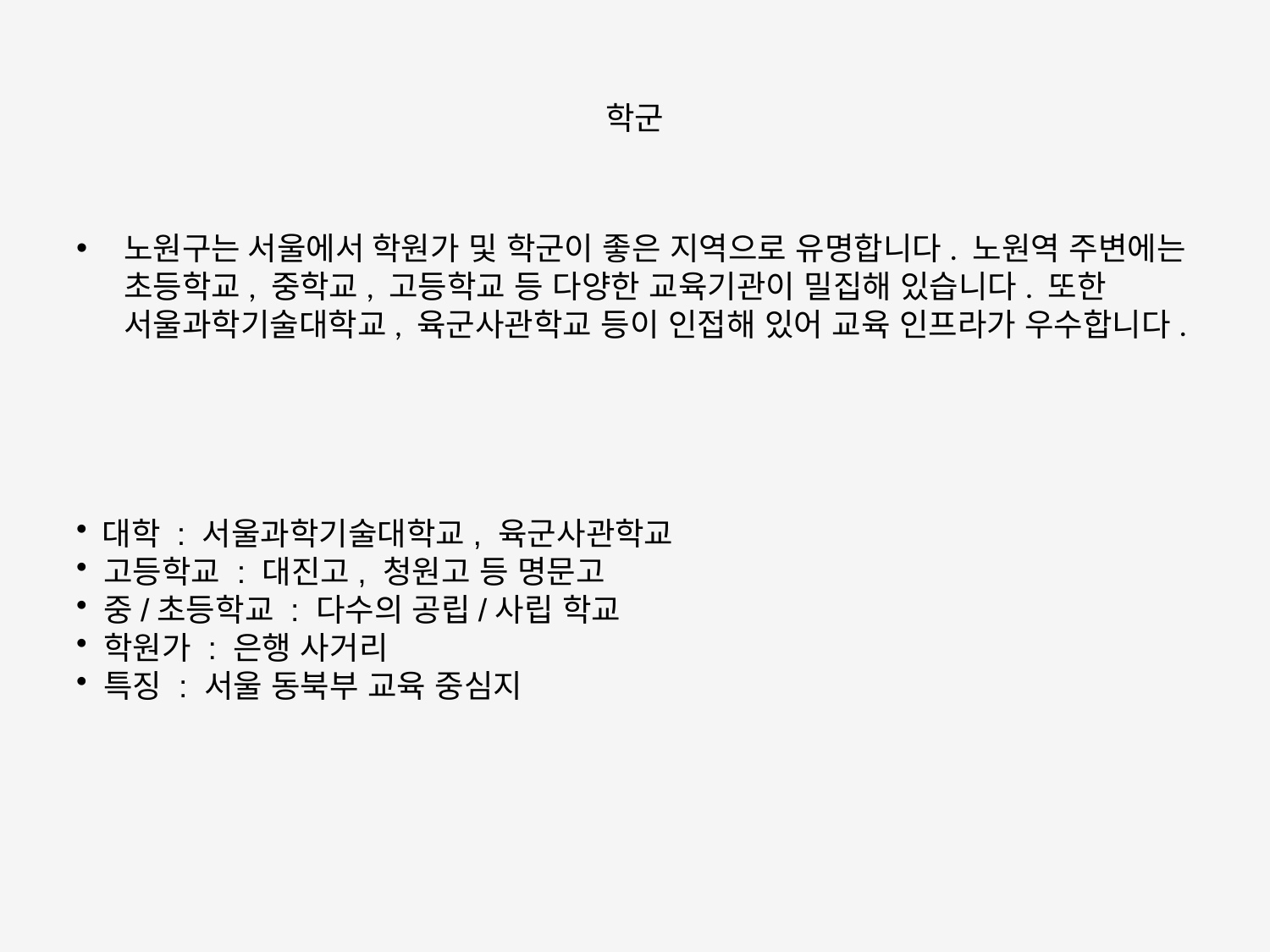

# 학군
노원구는 서울에서 학원가 및 학군이 좋은 지역으로 유명합니다. 노원역 주변에는 초등학교, 중학교, 고등학교 등 다양한 교육기관이 밀집해 있습니다. 또한 서울과학기술대학교, 육군사관학교 등이 인접해 있어 교육 인프라가 우수합니다.
 대학 : 서울과학기술대학교, 육군사관학교
 고등학교 : 대진고, 청원고 등 명문고
 중/초등학교 : 다수의 공립/사립 학교
 학원가 : 은행 사거리
 특징 : 서울 동북부 교육 중심지